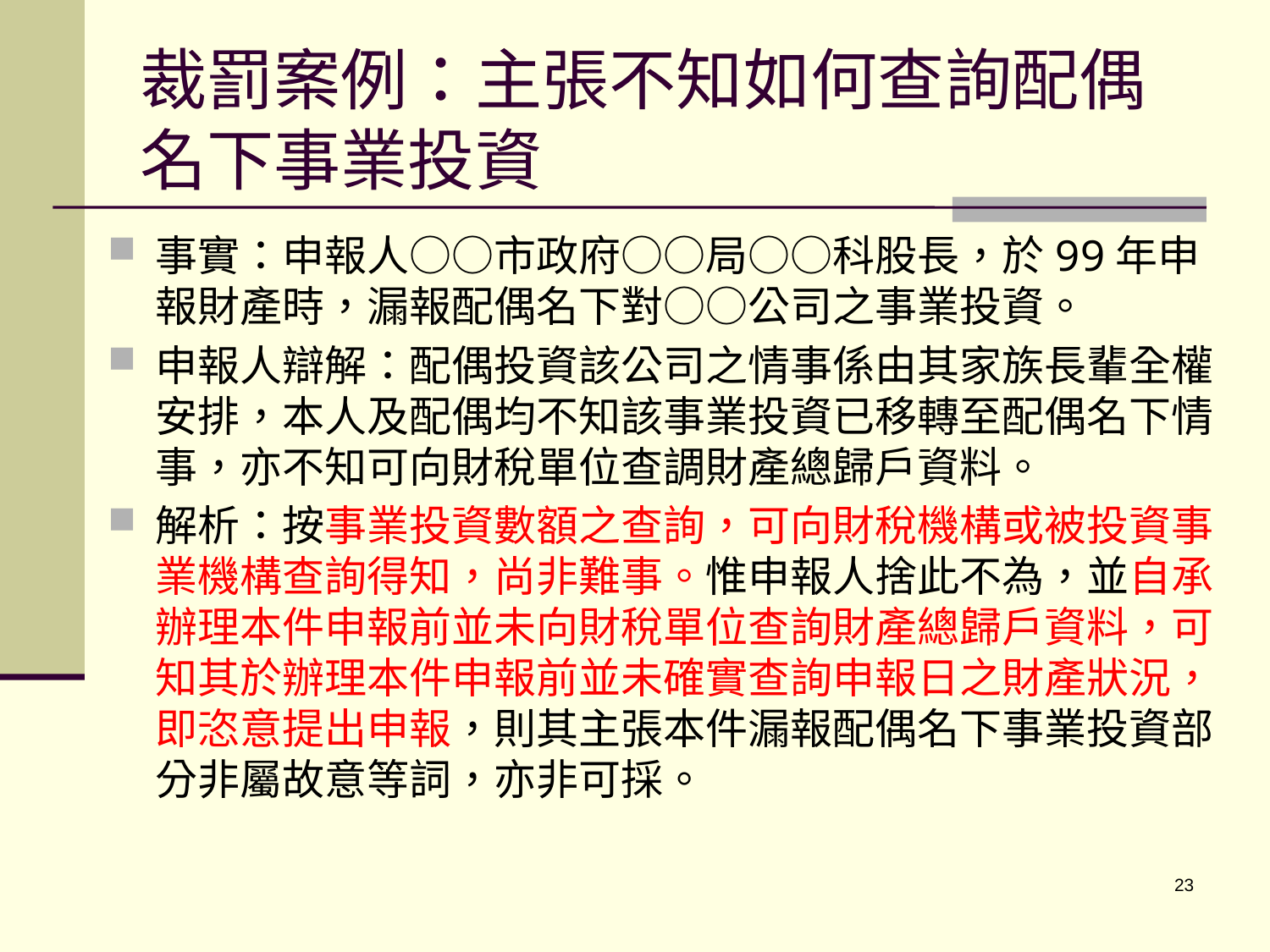

# 裁罰案例：主張不知如何查詢配偶名下事業投資
事實：申報人○○市政府○○局○○科股長，於99年申報財產時，漏報配偶名下對○○公司之事業投資。
申報人辯解：配偶投資該公司之情事係由其家族長輩全權安排，本人及配偶均不知該事業投資已移轉至配偶名下情事，亦不知可向財稅單位查調財產總歸戶資料。
解析：按事業投資數額之查詢，可向財稅機構或被投資事業機構查詢得知，尚非難事。惟申報人捨此不為，並自承辦理本件申報前並未向財稅單位查詢財產總歸戶資料，可知其於辦理本件申報前並未確實查詢申報日之財產狀況，即恣意提出申報，則其主張本件漏報配偶名下事業投資部分非屬故意等詞，亦非可採。
23